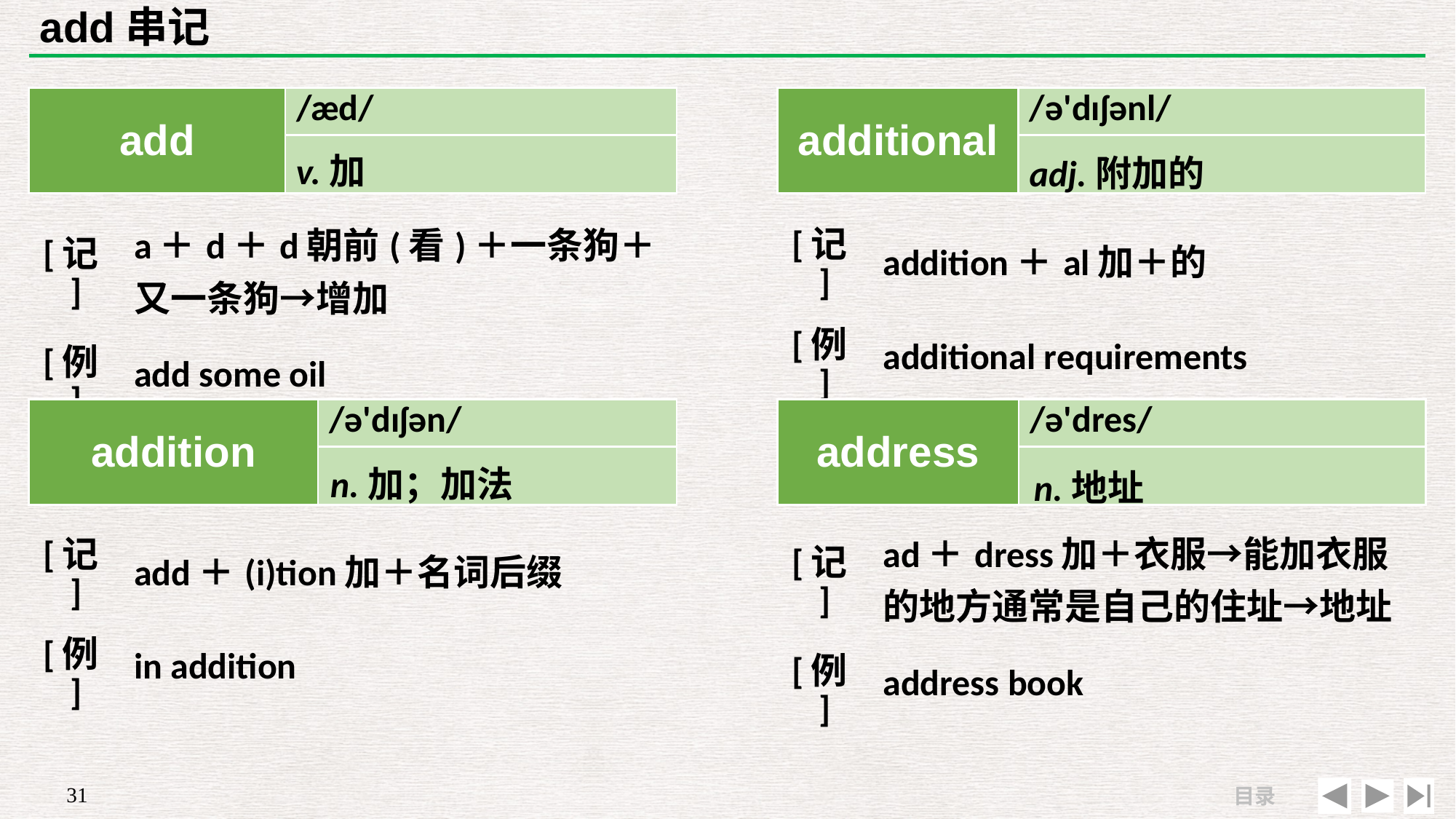

# add串记

| add | /æd/ |
| --- | --- |
|  |  |
| additional | /ə'dɪʃənl/ |
| --- | --- |
|  |  |
v.加
adj.附加的
| [记] | addition＋al加＋的 |
| --- | --- |
| [例] | additional requirements |
| [记] | a＋d＋d朝前(看)＋一条狗＋又一条狗→增加 |
| --- | --- |
| [例] | add some oil |
| addition | /ə'dɪʃən/ |
| --- | --- |
|  |  |
| address | /ə'dres/ |
| --- | --- |
|  |  |
n.加；加法
n.地址
| [记] | add＋(i)tion加＋名词后缀 |
| --- | --- |
| [例] | in addition |
| [记] | ad＋dress加＋衣服→能加衣服的地方通常是自己的住址→地址 |
| --- | --- |
| [例] | address book |